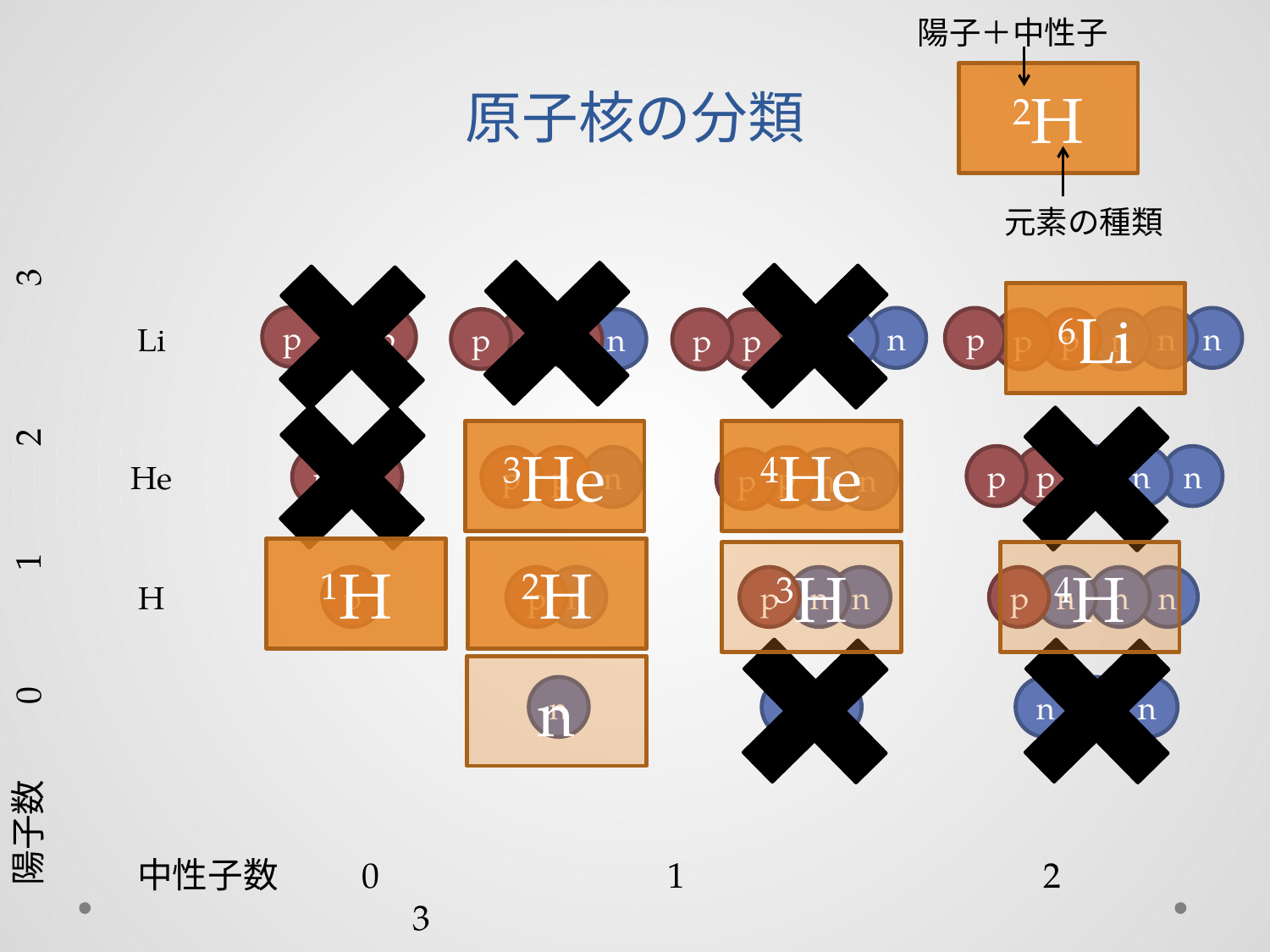

陽子＋中性子
2H
元素の種類
# 原子核の分類

6Li
p
p
p
p
n
p
p
n
p
n
n
p
p
n
p
p
p
n
p
p
n
n
n
p
p
p
n
p
p
n
p
n
p
p
n
p
n
n
p
n
n
n
n
n
n
n
n
n
Li

3He
4He
He
1H
2H
陽子数　    0             1            2                3
3H
4H
H

n
中性子数　     0　　　　　　　   1　　　　　　　　　   2　　　　　　　　　       3